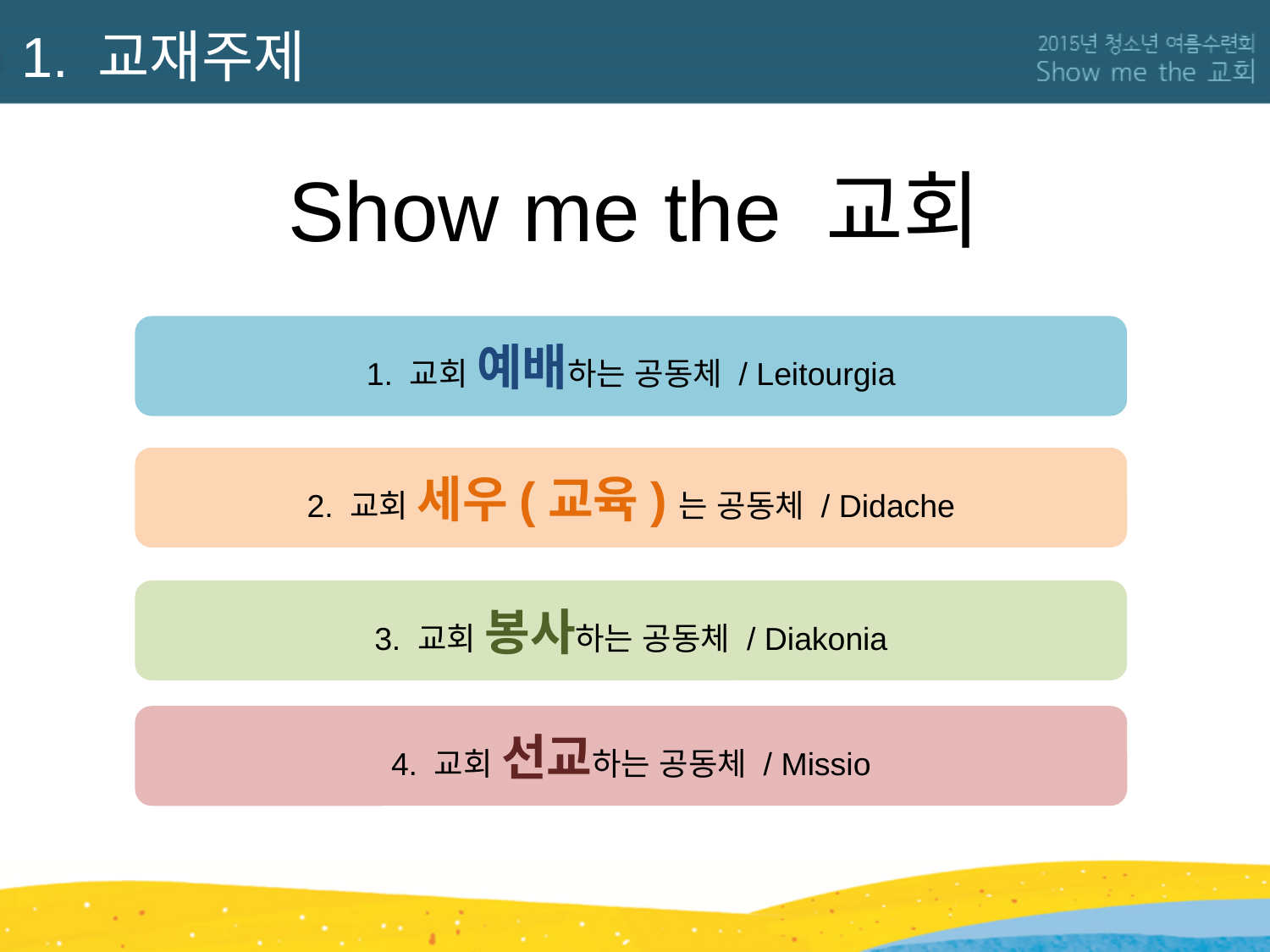

1. 교재주제
Show me the 교회
1. 교회 예배하는 공동체 / Leitourgia
2. 교회 세우(교육)는 공동체 / Didache
3. 교회 봉사하는 공동체 / Diakonia
4. 교회 선교하는 공동체 / Missio